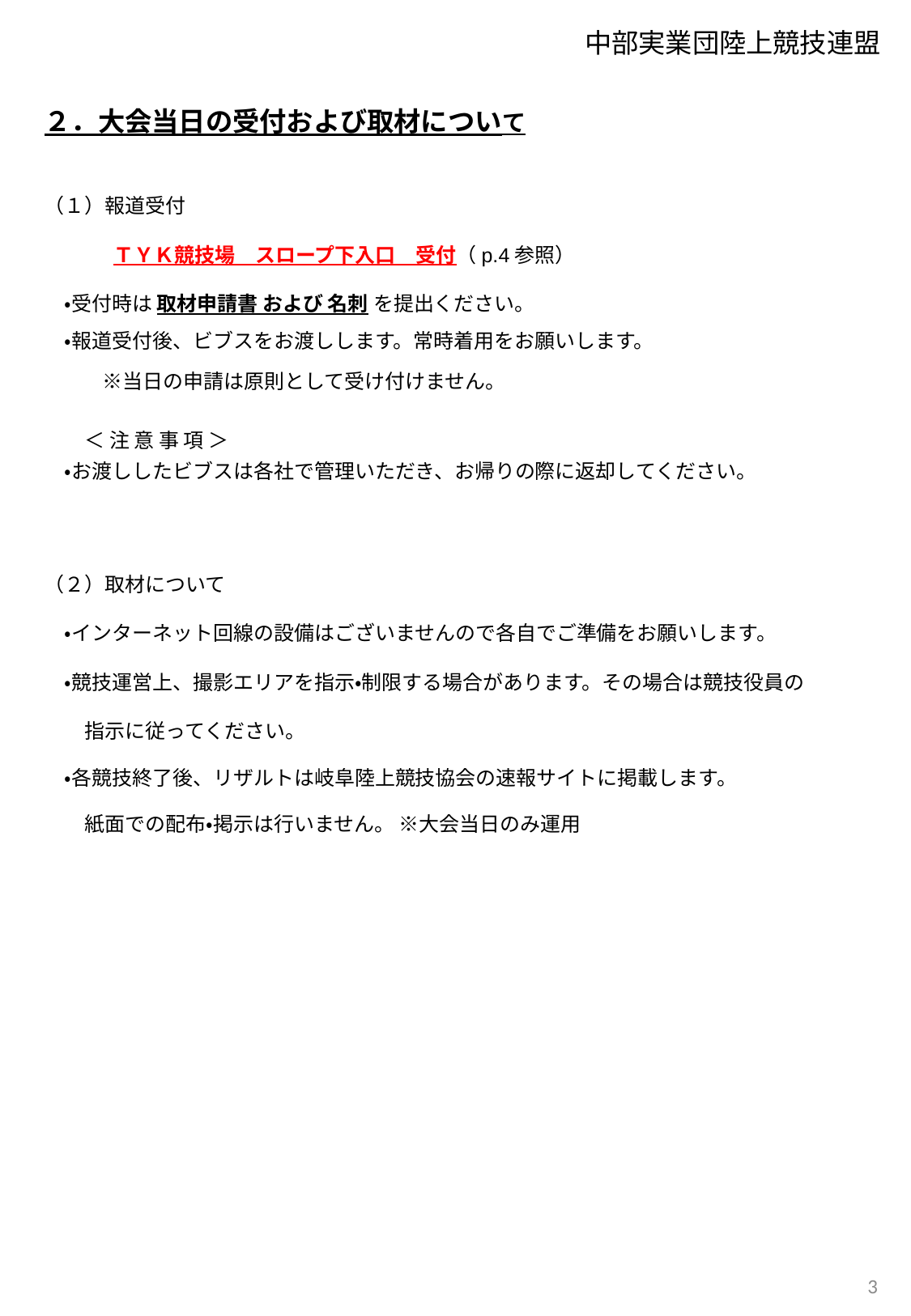

中部実業団陸上競技連盟
２．大会当日の受付および取材について

（１）報道受付
　           ＴＹＫ競技場　スロープ下入口　受付（p.4参照）
　・受付時は 取材申請書 および 名刺 を提出ください。
　・報道受付後、ビブスをお渡しします。常時着用をお願いします。
  　　※当日の申請は原則として受け付けません。

　　＜ 注 意 事 項 ＞
　・お渡ししたビブスは各社で管理いただき、お帰りの際に返却してください。

（２）取材について
　・インターネット回線の設備はございませんので各自でご準備をお願いします。
　・競技運営上、撮影エリアを指示・制限する場合があります。その場合は競技役員の
　　指⽰に従ってください。
　・各競技終了後、リザルトは岐阜陸上競技協会の速報サイトに掲載します。
　　紙面での配布・掲示は行いません。 ※大会当日のみ運用

3